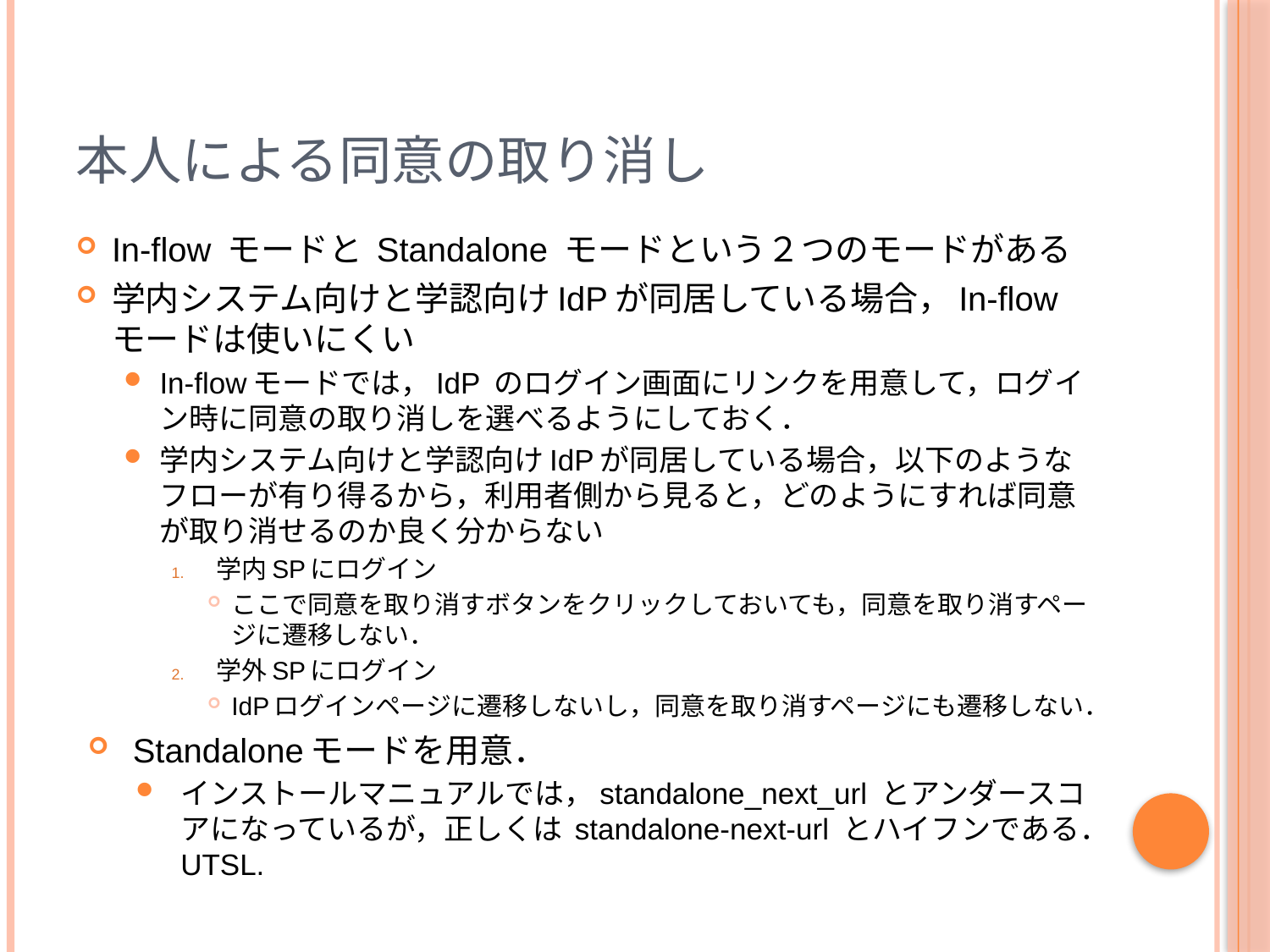

# 本人による同意の取り消し
In-flow モードと Standalone モードという２つのモードがある
学内システム向けと学認向けIdPが同居している場合，In-flowモードは使いにくい
In-flowモードでは，IdP のログイン画面にリンクを用意して，ログイン時に同意の取り消しを選べるようにしておく．
学内システム向けと学認向けIdPが同居している場合，以下のようなフローが有り得るから，利用者側から見ると，どのようにすれば同意が取り消せるのか良く分からない
学内SPにログイン
ここで同意を取り消すボタンをクリックしておいても，同意を取り消すページに遷移しない．
学外SPにログイン
IdPログインページに遷移しないし，同意を取り消すページにも遷移しない．
Standaloneモードを用意．
インストールマニュアルでは，standalone_next_url とアンダースコアになっているが，正しくは standalone-next-url とハイフンである．UTSL.